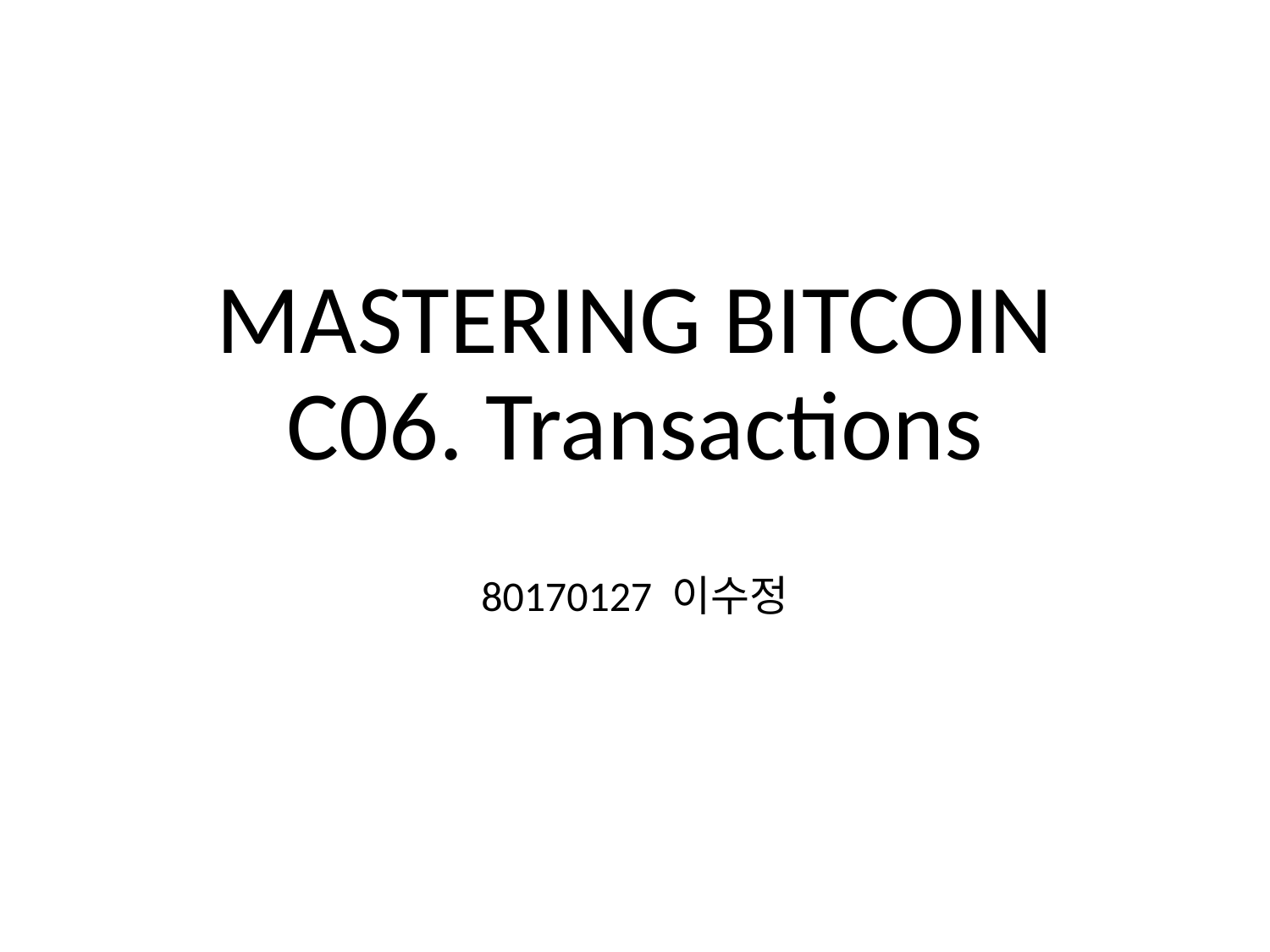

# MASTERING BITCOIN C06. Transactions

80170127 이수정